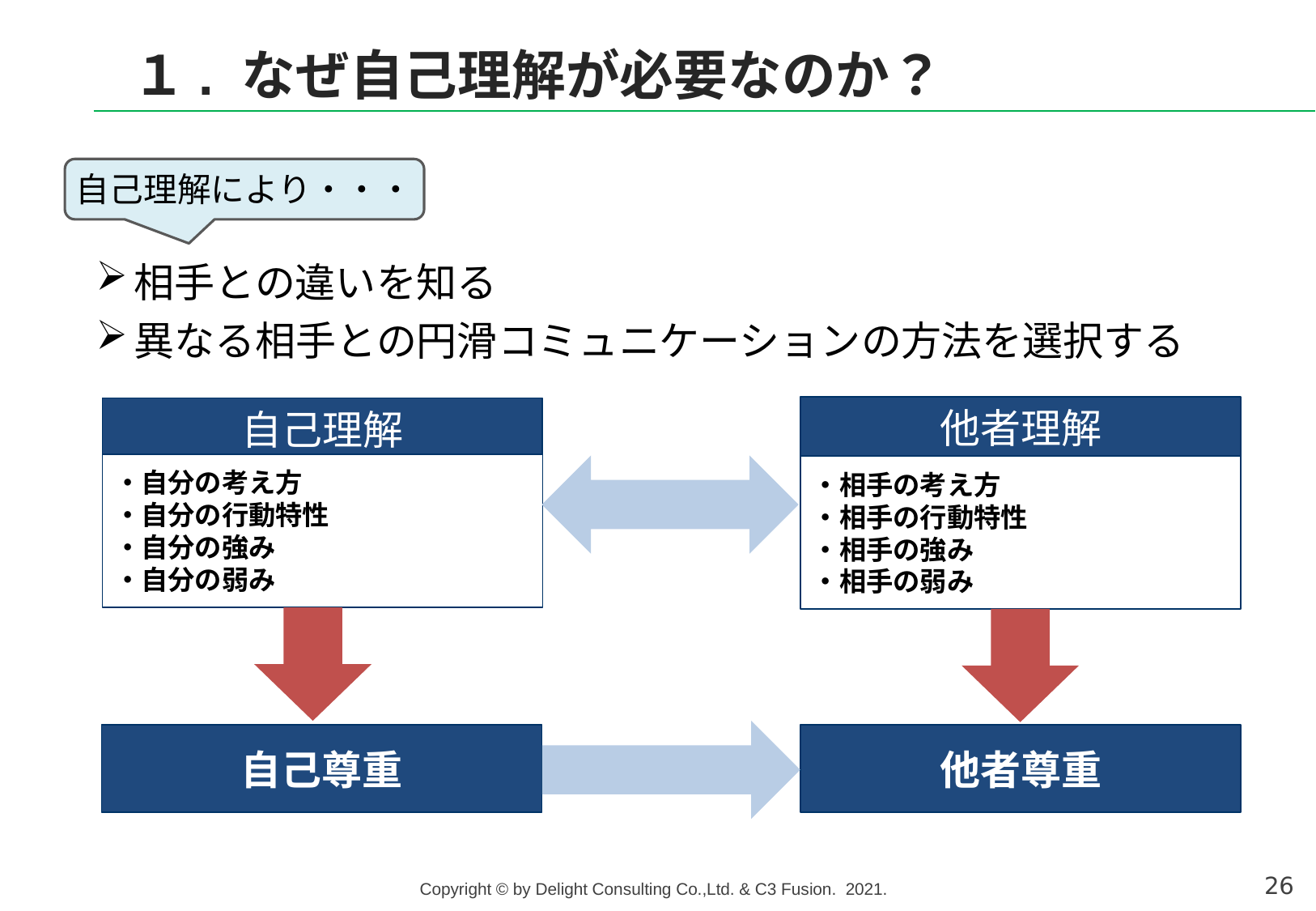

１. なぜ自己理解が必要なのか？
自己理解により・・・
相手との違いを知る
異なる相手との円滑コミュニケーションの方法を選択する
他者理解
自己理解
・自分の考え方
・自分の行動特性
・自分の強み
・自分の弱み

・相手の考え方
・相手の行動特性
・相手の強み
・相手の弱み

自己尊重
他者尊重
26